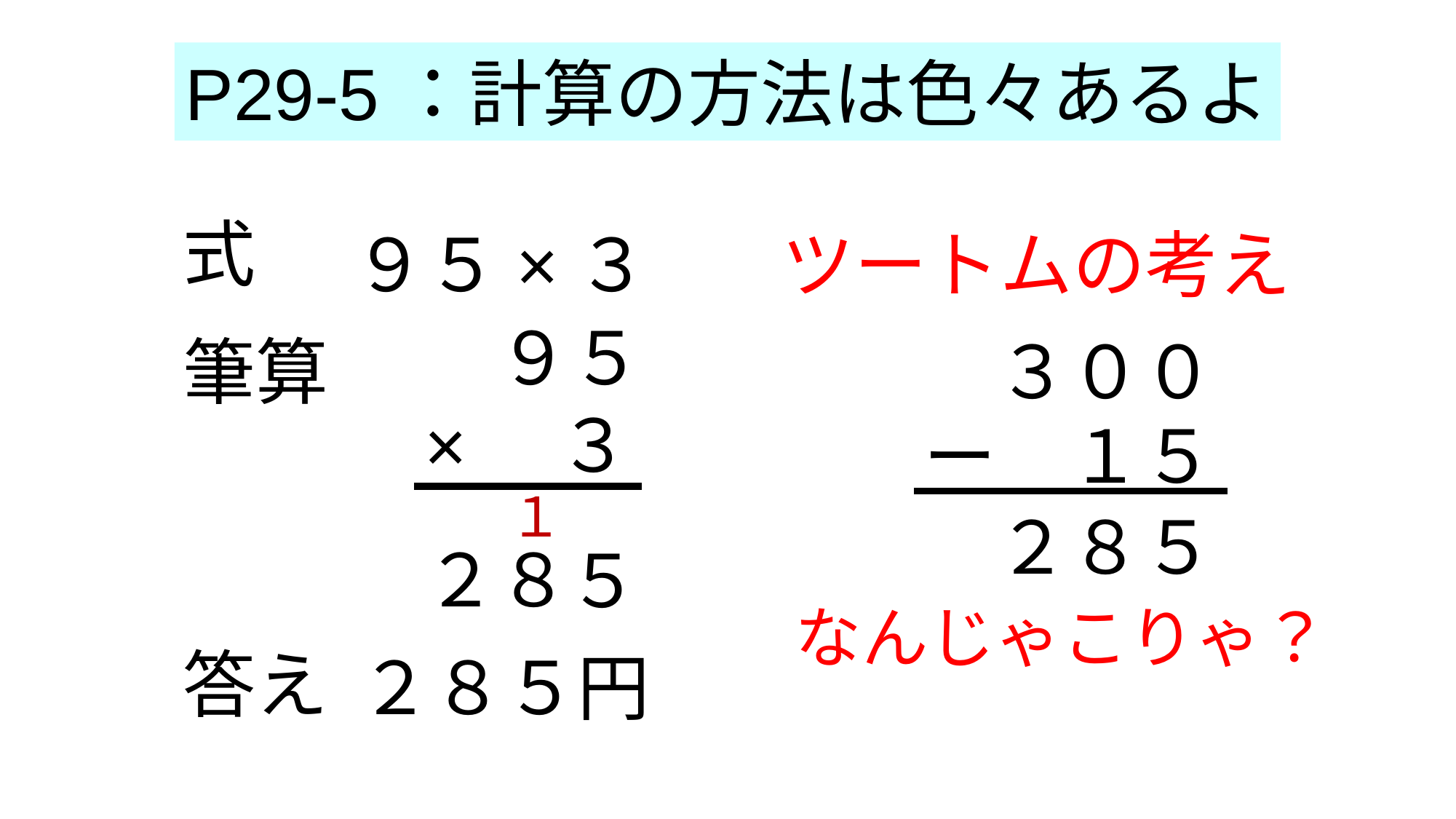

P29-5：計算の方法は色々あるよ
式
９５×３
ツートムの考え
　９５
×　３
筆算
３００
ー　１５
１
２８５
２８
５
なんじゃこりゃ？
答え
２８５円